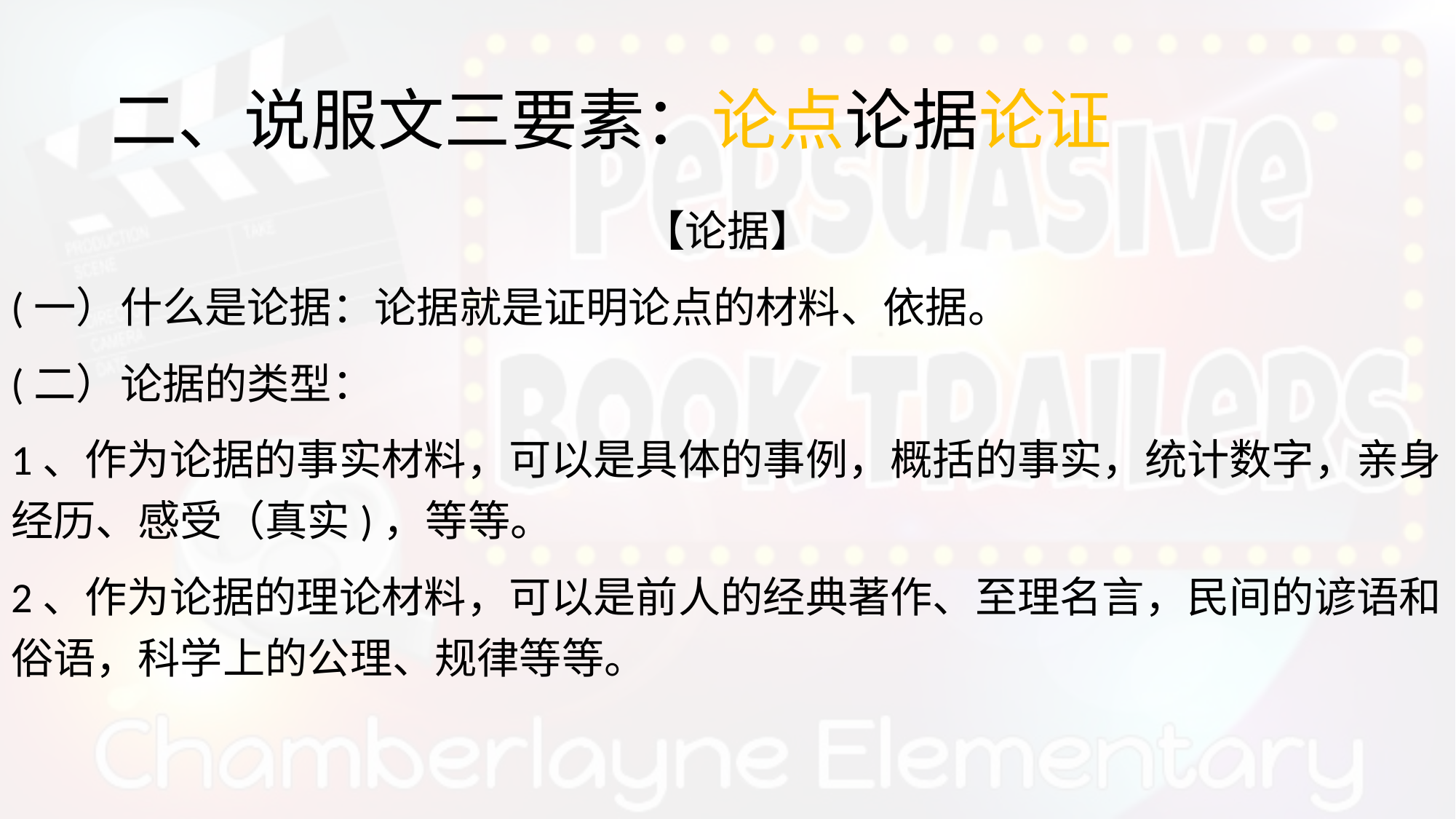

# 二、说服文三要素：论点论据论证

【论据】
(一）	什么是论据：论据就是证明论点的材料、依据。
(二）	论据的类型：
1、作为论据的事实材料，可以是具体的事例，概括的事实，统计数字，亲身经历、感受（真实)，等等。
2、作为论据的理论材料，可以是前人的经典著作、至理名言，民间的谚语和俗语，科学上的公理、规律等等。